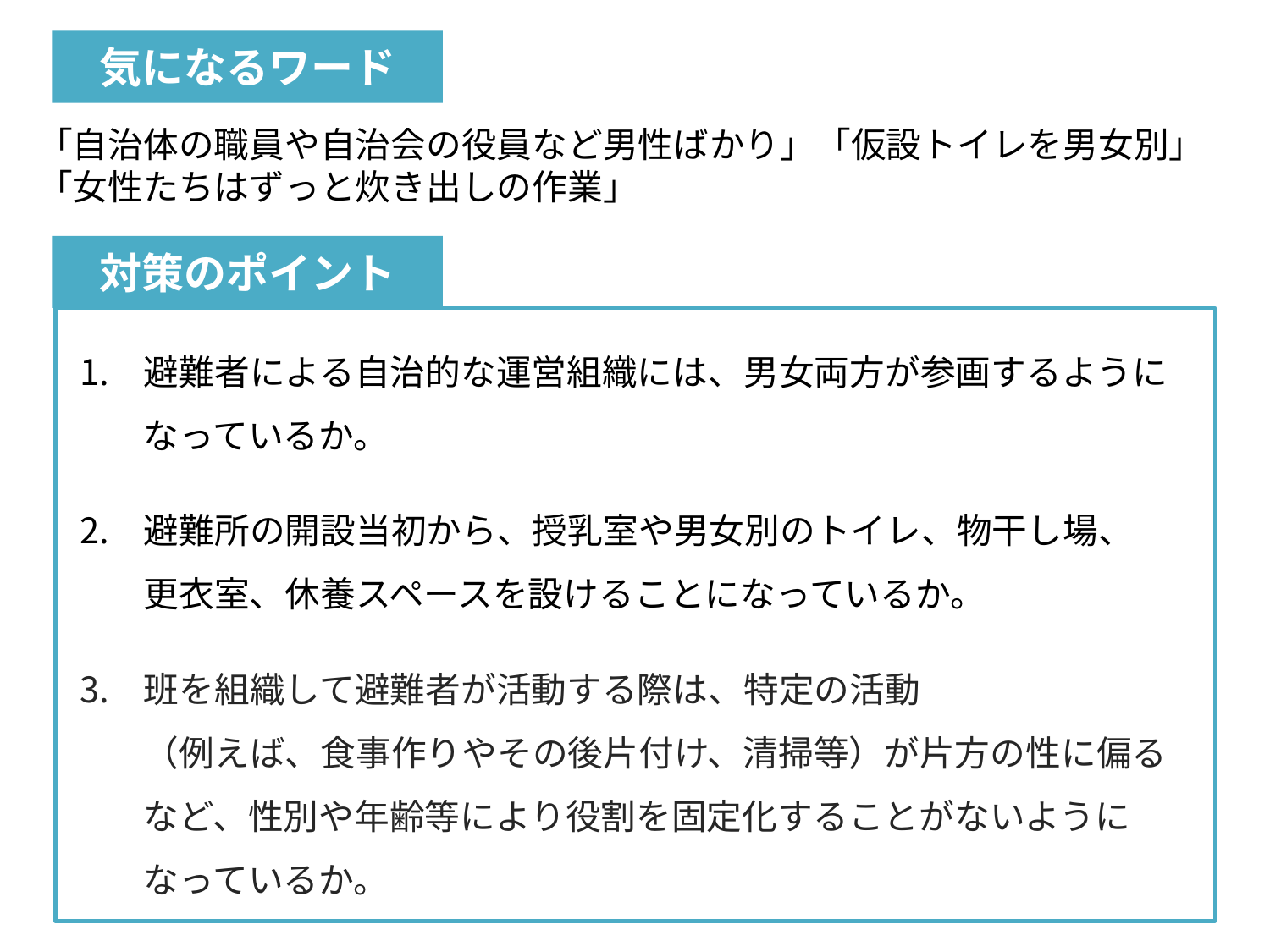

気になるワード
「自治体の職員や自治会の役員など男性ばかり」「仮設トイレを男女別」「女性たちはずっと炊き出しの作業」
対策のポイント
避難者による自治的な運営組織には、男女両方が参画するようになっているか。
避難所の開設当初から、授乳室や男女別のトイレ、物干し場、
更衣室、休養スペースを設けることになっているか。
班を組織して避難者が活動する際は、特定の活動
（例えば、食事作りやその後片付け、清掃等）が片方の性に偏る
など、性別や年齢等により役割を固定化することがないように
なっているか。